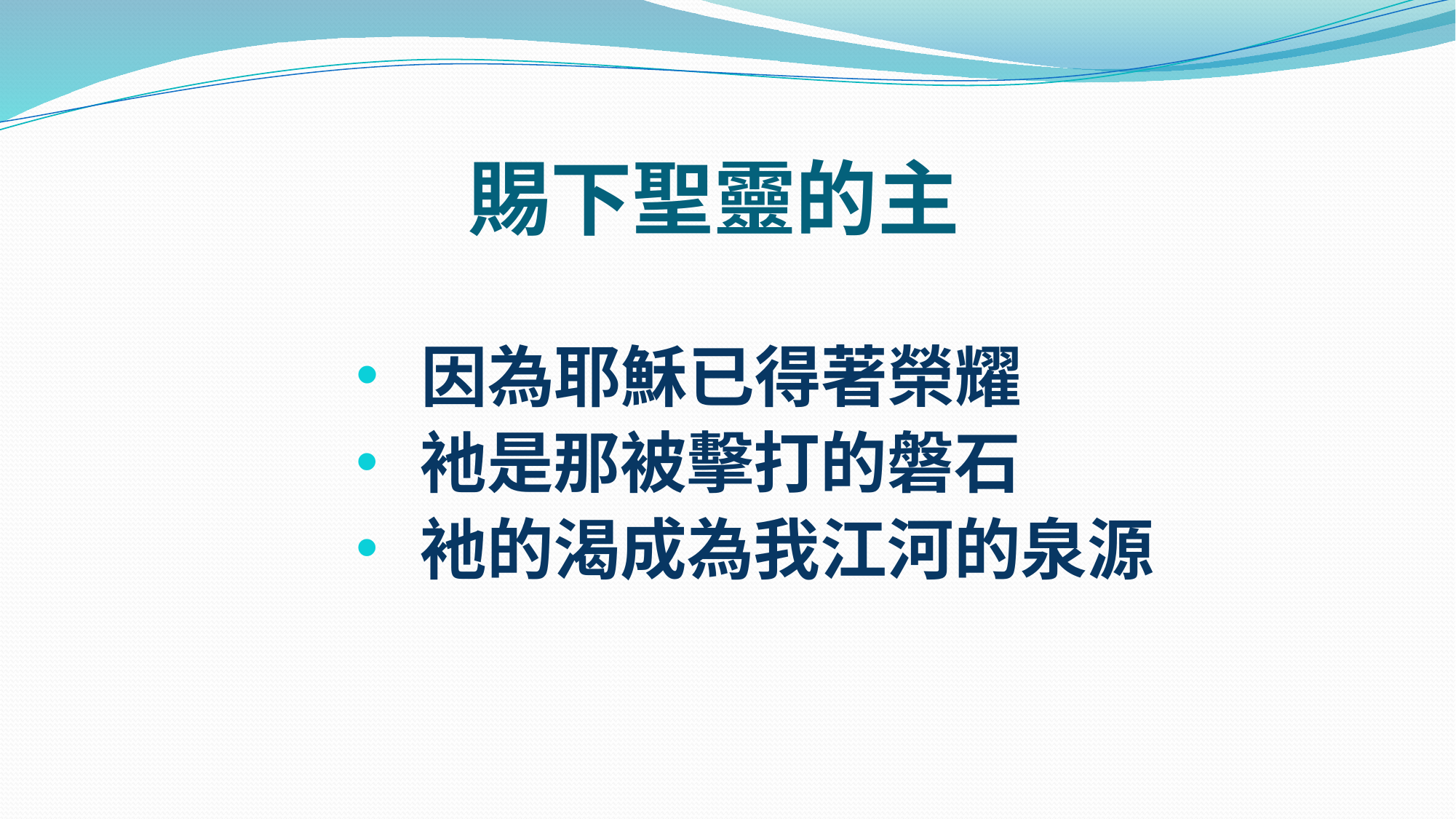

# 賜下聖靈的主
 因為耶穌已得著榮耀
 衪是那被擊打的磐石
 衪的渴成為我江河的泉源